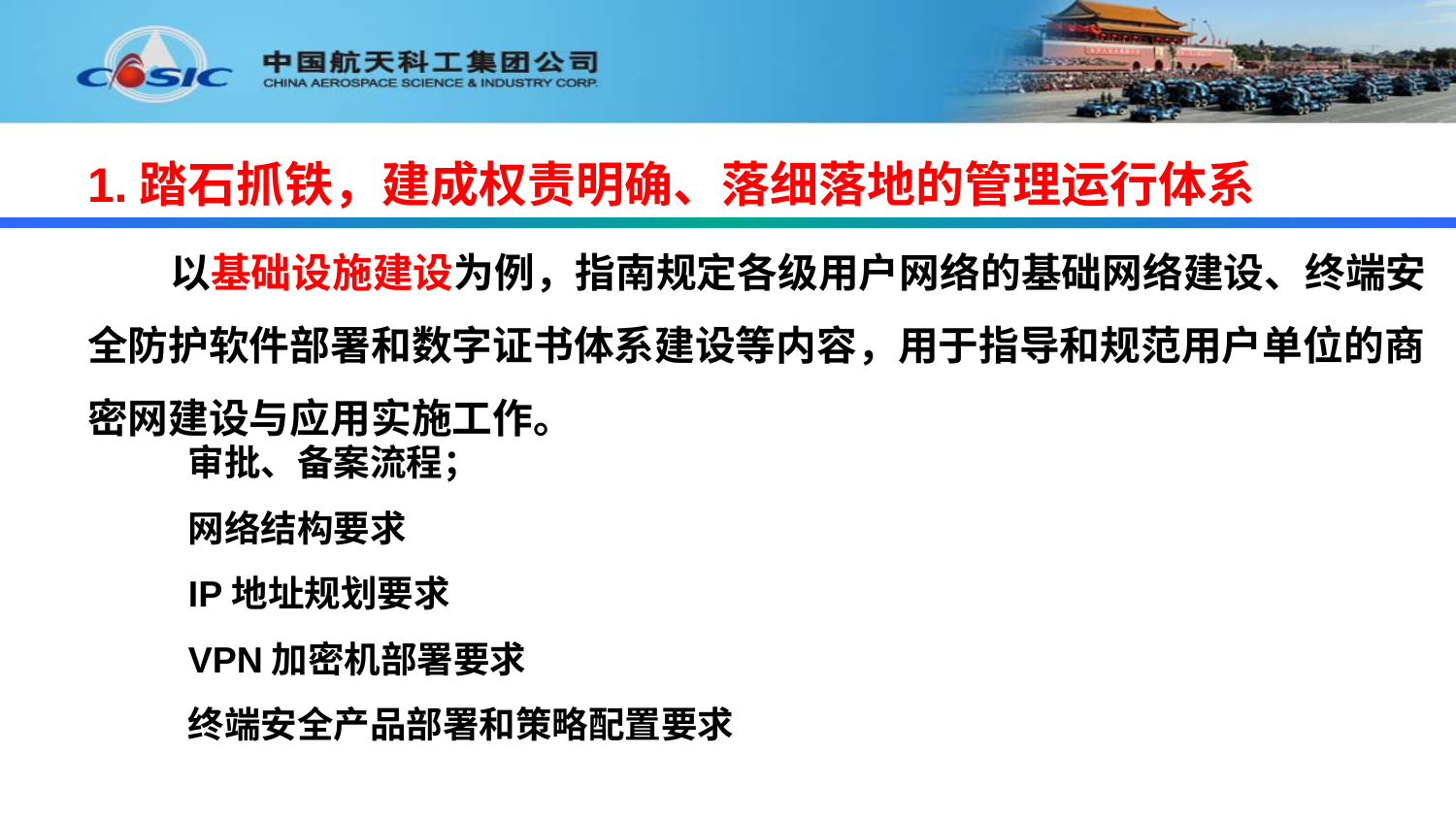

# 1.踏石抓铁，建成权责明确、落细落地的管理运行体系
  以基础设施建设为例，指南规定各级用户网络的基础网络建设、终端安全防护软件部署和数字证书体系建设等内容，用于指导和规范用户单位的商密网建设与应用实施工作。

审批、备案流程；
网络结构要求
IP地址规划要求
VPN加密机部署要求
终端安全产品部署和策略配置要求